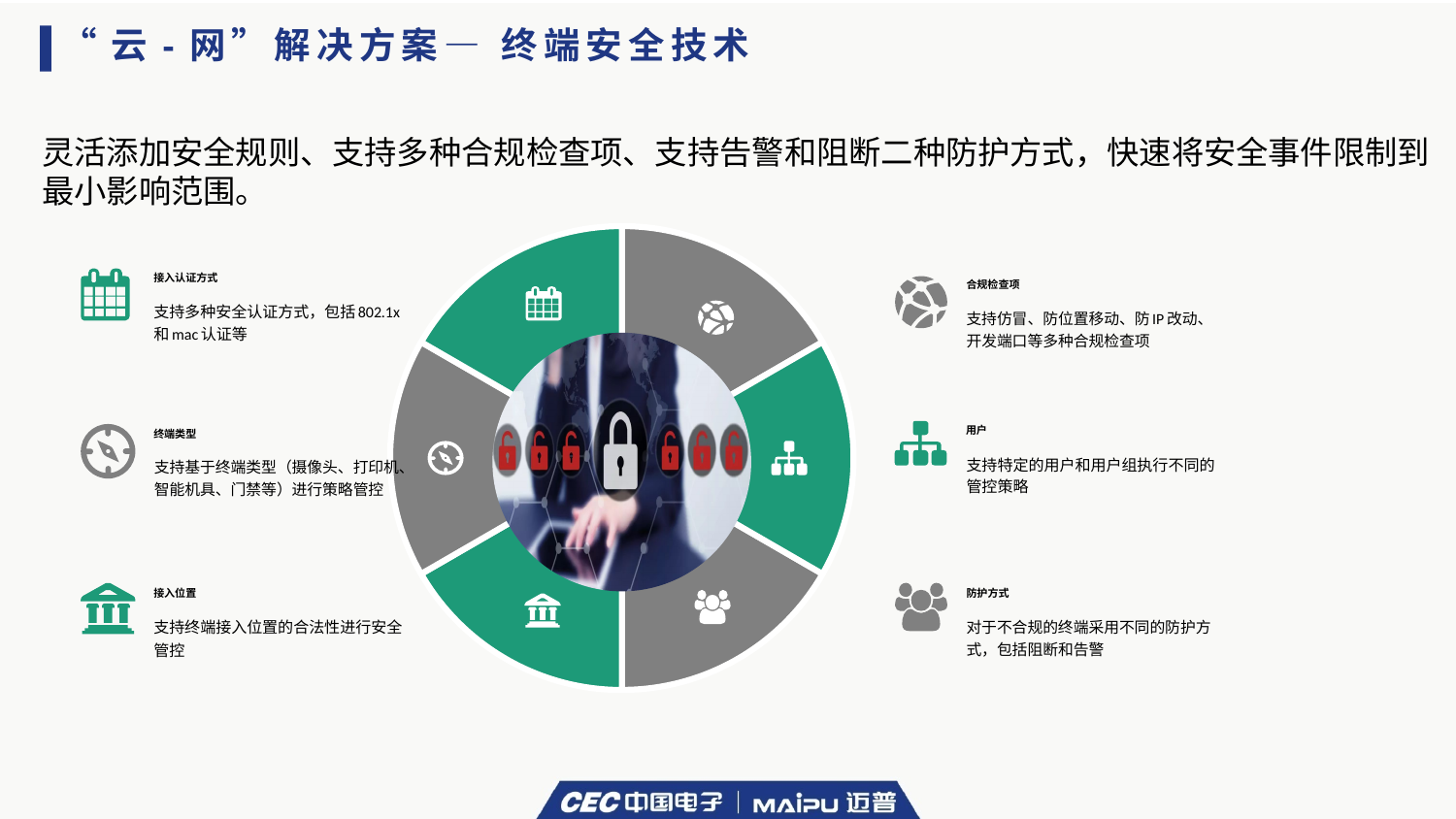

“云-网”解决方案— 终端安全技术
灵活添加安全规则、支持多种合规检查项、支持告警和阻断二种防护方式，快速将安全事件限制到最小影响范围。

接入认证方式
支持多种安全认证方式，包括802.1x和mac认证等

合规检查项
支持仿冒、防位置移动、防IP改动、开发端口等多种合规检查项

用户
支持特定的用户和用户组执行不同的管控策略

终端类型
支持基于终端类型（摄像头、打印机、智能机具、门禁等）进行策略管控

接入位置
支持终端接入位置的合法性进行安全管控

防护方式
对于不合规的终端采用不同的防护方式，包括阻断和告警